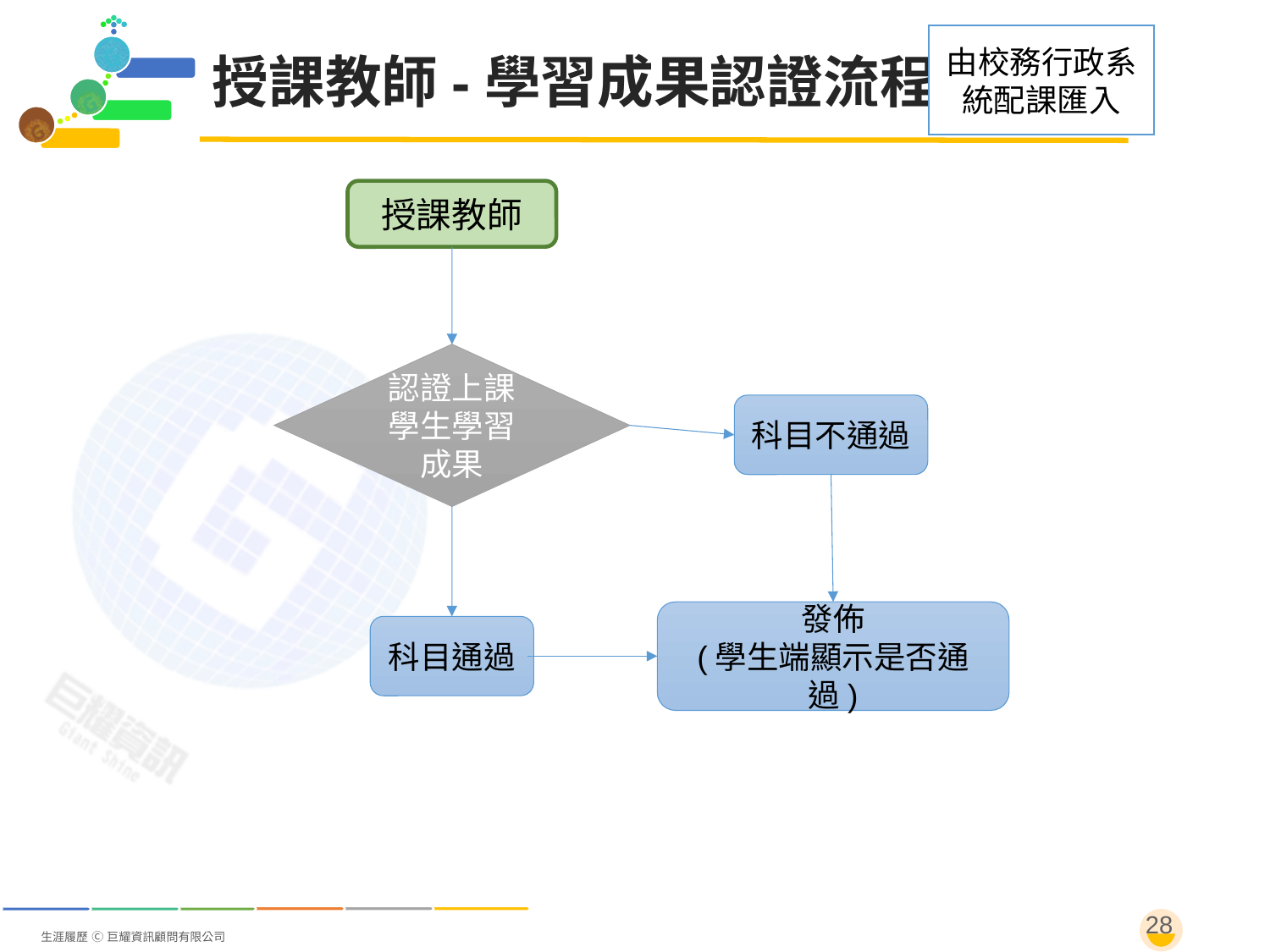

由校務行政系統配課匯入
# 授課教師-學習成果認證流程
授課教師
認證上課學生學習成果
科目不通過
發佈
(學生端顯示是否通過)
科目通過
28
生涯履歷 Ⓒ 巨耀資訊顧問有限公司